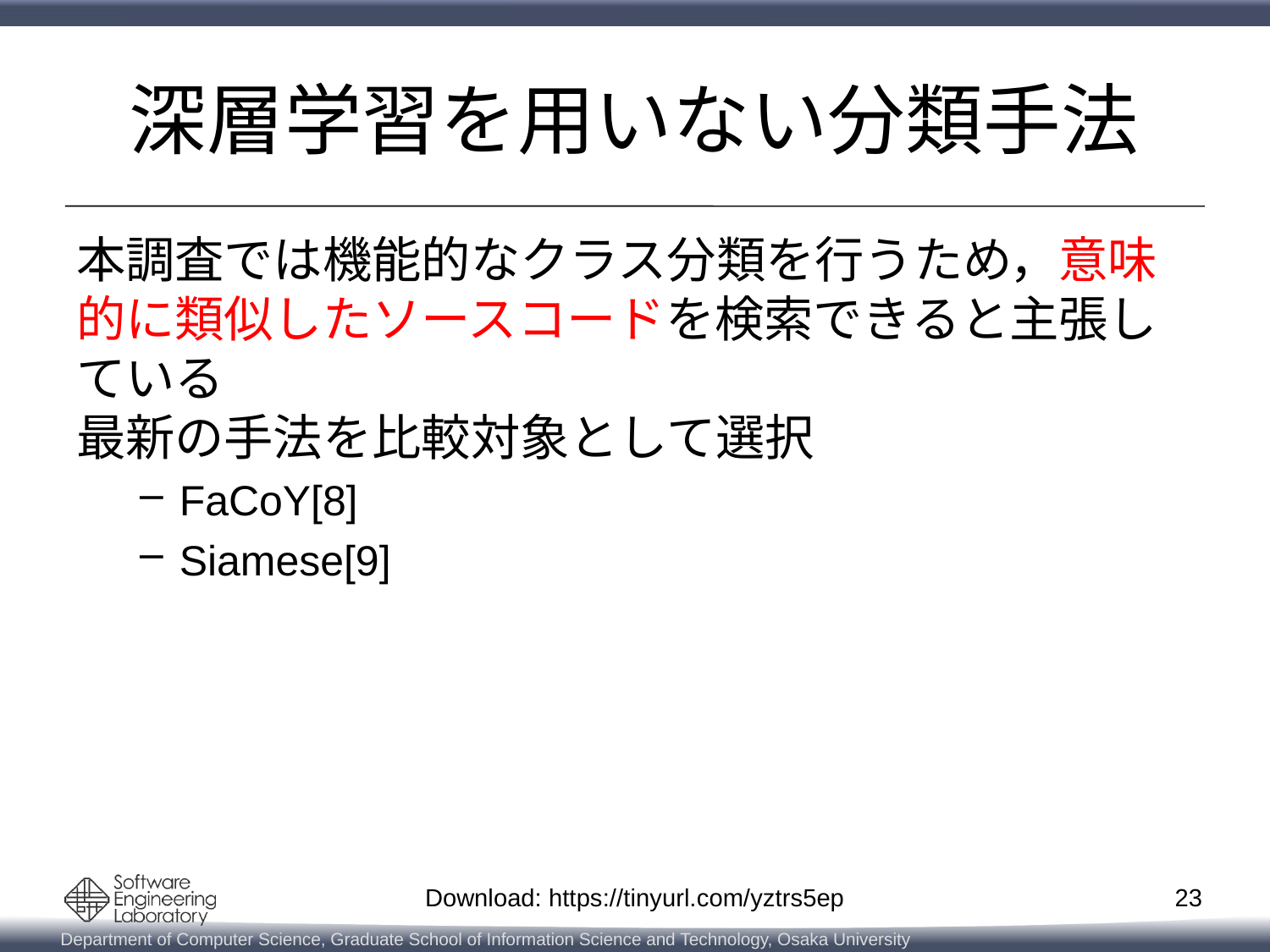

# 深層学習を用いない分類手法
本調査では機能的なクラス分類を行うため，意味的に類似したソースコードを検索できると主張している
最新の手法を比較対象として選択
FaCoY[8]
Siamese[9]
23
Download: https://tinyurl.com/yztrs5ep